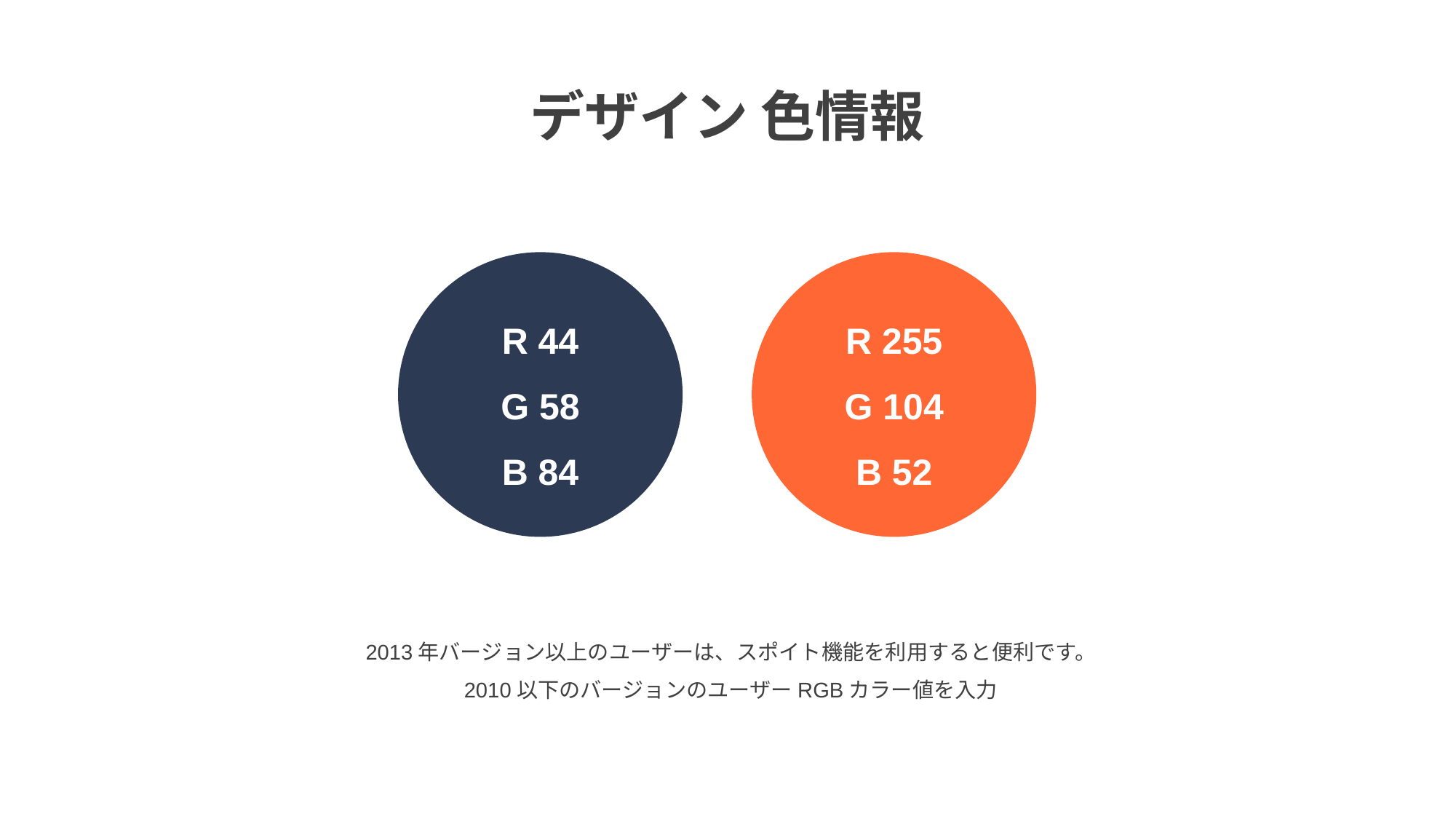

デザイン 色情報
R 44
G 58
B 84
R 255
G 104
B 52
2013年バージョン以上のユーザーは、スポイト機能を利用すると便利です。
2010以下のバージョンのユーザーRGBカラー値を入力